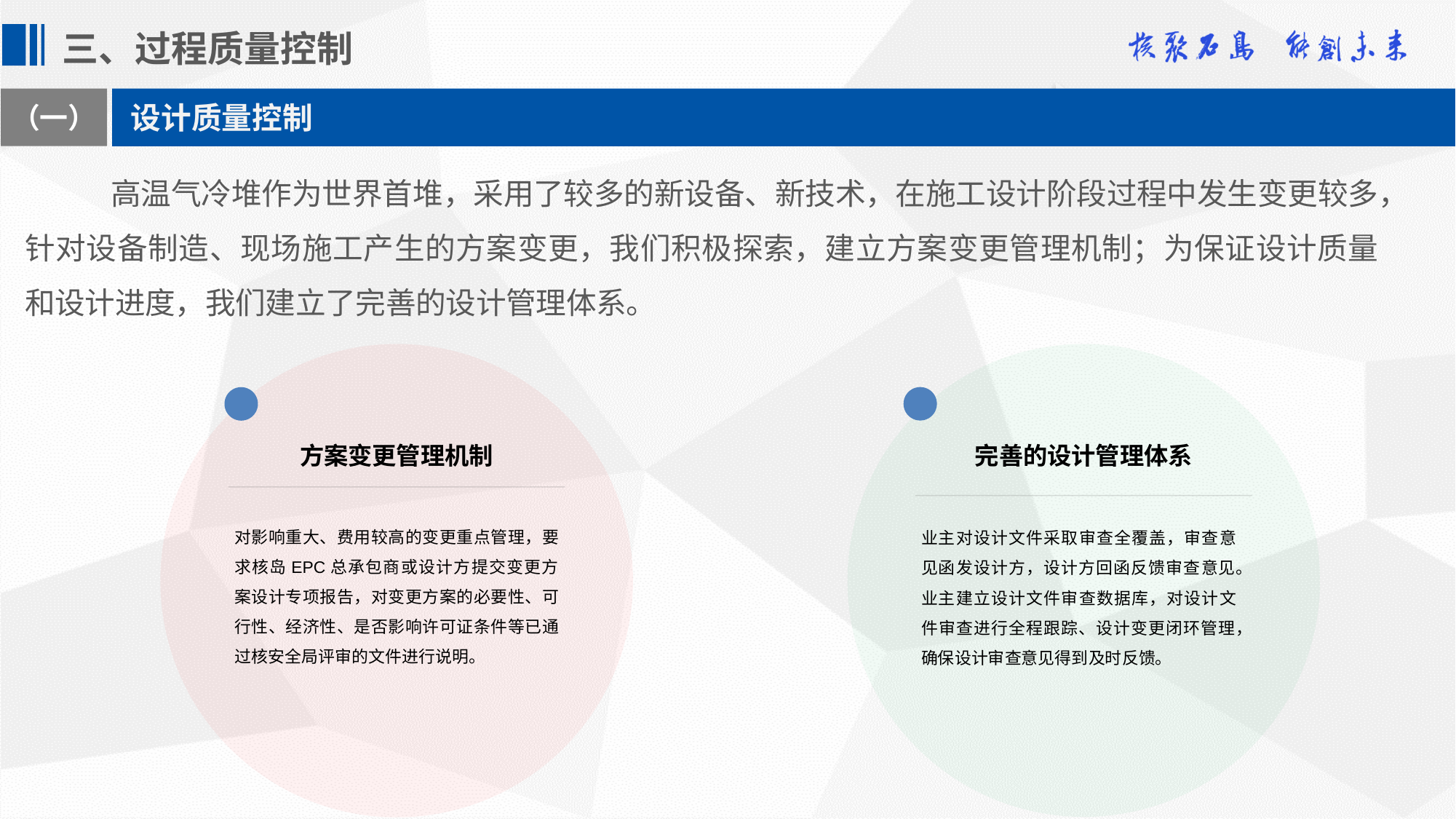

三、过程质量控制

（一）
设计质量控制
高温气冷堆作为世界首堆，采用了较多的新设备、新技术，在施工设计阶段过程中发生变更较多，针对设备制造、现场施工产生的方案变更，我们积极探索，建立方案变更管理机制；为保证设计质量和设计进度，我们建立了完善的设计管理体系。

方案变更管理机制
对影响重大、费用较高的变更重点管理，要求核岛EPC总承包商或设计方提交变更方案设计专项报告，对变更方案的必要性、可行性、经济性、是否影响许可证条件等已通过核安全局评审的文件进行说明。

完善的设计管理体系
业主对设计文件采取审查全覆盖，审查意见函发设计方，设计方回函反馈审查意见。业主建立设计文件审查数据库，对设计文件审查进行全程跟踪、设计变更闭环管理，确保设计审查意见得到及时反馈。